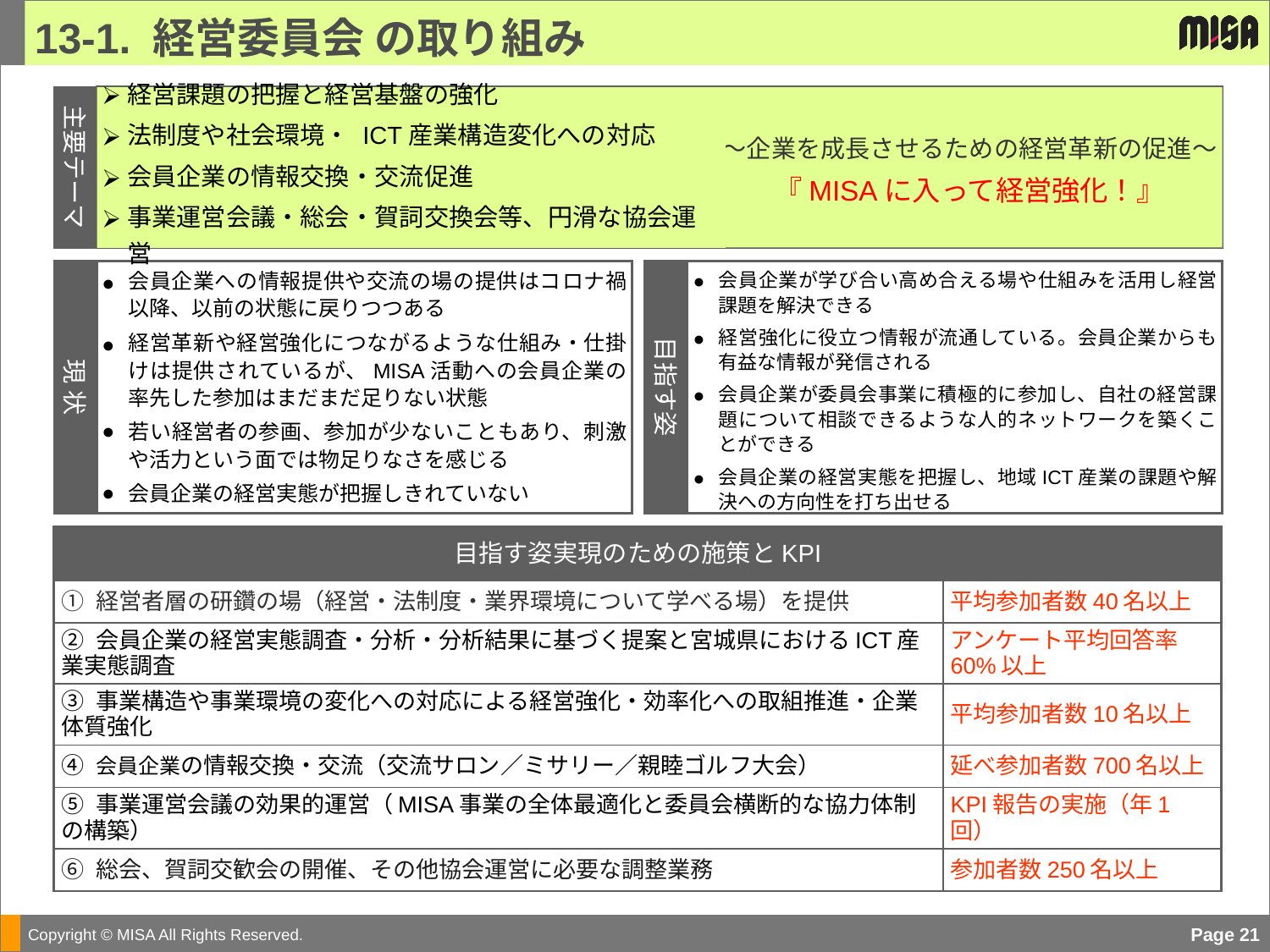

13-1. 経営委員会 の取り組み

経営課題の把握と経営基盤の強化
法制度や社会環境・ ICT産業構造変化への対応
会員企業の情報交換・交流促進
事業運営会議・総会・賀詞交換会等、円滑な協会運営
～企業を成長させるための経営革新の促進～
『MISAに入って経営強化！』
主要テーマ
会員企業が学び合い高め合える場や仕組みを活用し経営課題を解決できる
経営強化に役立つ情報が流通している。会員企業からも有益な情報が発信される
会員企業が委員会事業に積極的に参加し、自社の経営課題について相談できるような人的ネットワークを築くことができる
会員企業の経営実態を把握し、地域ICT産業の課題や解決への方向性を打ち出せる
会員企業への情報提供や交流の場の提供はコロナ禍以降、以前の状態に戻りつつある
経営革新や経営強化につながるような仕組み・仕掛けは提供されているが、MISA活動への会員企業の率先した参加はまだまだ足りない状態
若い経営者の参画、参加が少ないこともあり、刺激や活力という面では物足りなさを感じる
会員企業の経営実態が把握しきれていない
現 状
目指す姿
| 目指す姿実現のための施策とKPI |  |
| --- | --- |
| ① 経営者層の研鑽の場（経営・法制度・業界環境について学べる場）を提供 | 平均参加者数40名以上 |
| ② 会員企業の経営実態調査・分析・分析結果に基づく提案と宮城県におけるICT産業実態調査 | アンケート平均回答率60%以上 |
| ③ 事業構造や事業環境の変化への対応による経営強化・効率化への取組推進・企業体質強化 | 平均参加者数10名以上 |
| ④ 会員企業の情報交換・交流（交流サロン／ミサリー／親睦ゴルフ大会） | 延べ参加者数700名以上 |
| ⑤ 事業運営会議の効果的運営（MISA事業の全体最適化と委員会横断的な協力体制の構築） | KPI報告の実施（年1回） |
| ⑥ 総会、賀詞交歓会の開催、その他協会運営に必要な調整業務 | 参加者数250名以上 |